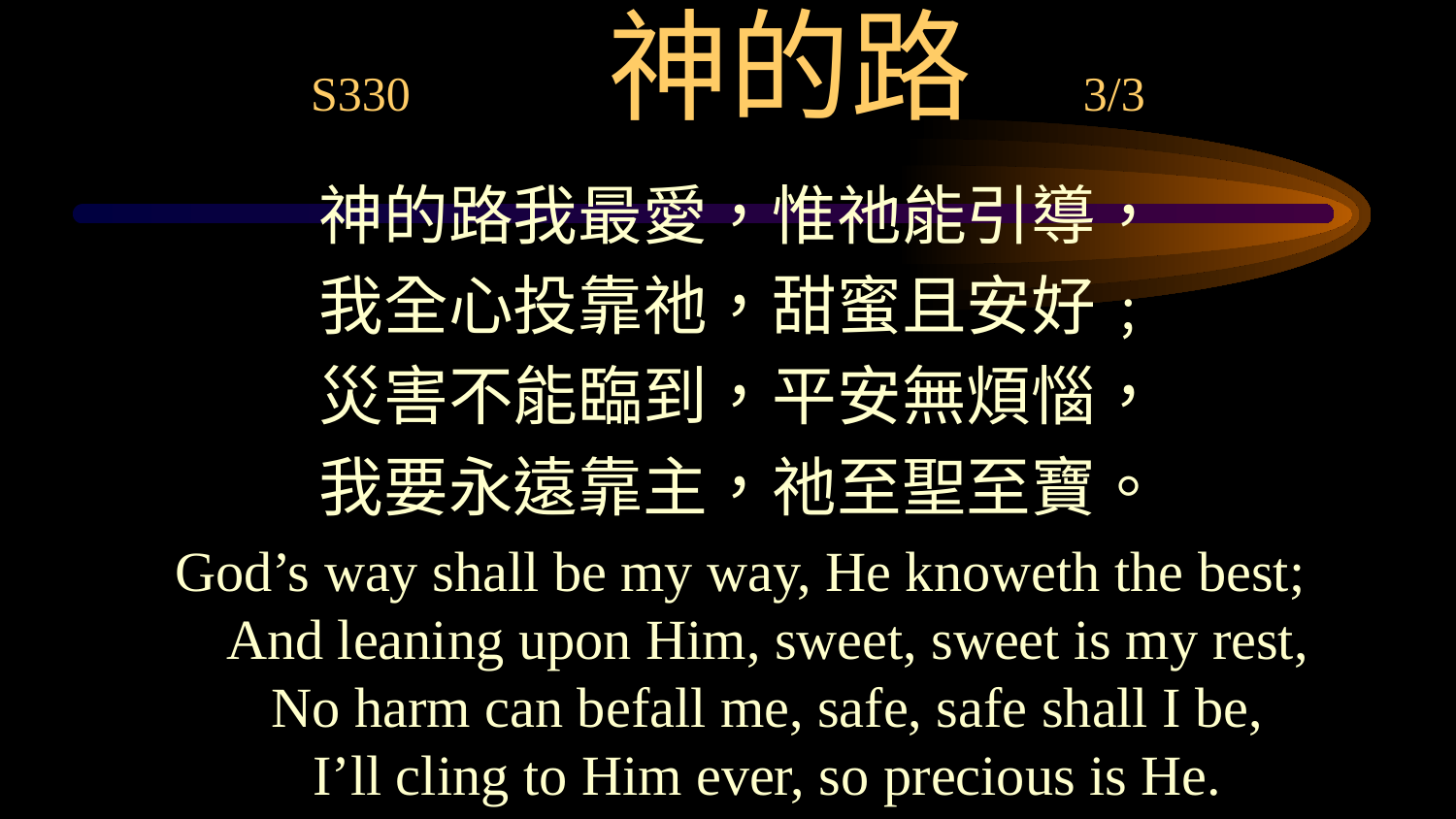

# S330   神的路    3/3
神的路我最愛，惟祂能引導，
我全心投靠祂，甜蜜且安好﹔
災害不能臨到，平安無煩惱，
我要永遠靠主，祂至聖至寶。
God’s way shall be my way, He knoweth the best;
And leaning upon Him, sweet, sweet is my rest,
No harm can befall me, safe, safe shall I be,
I’ll cling to Him ever, so precious is He.